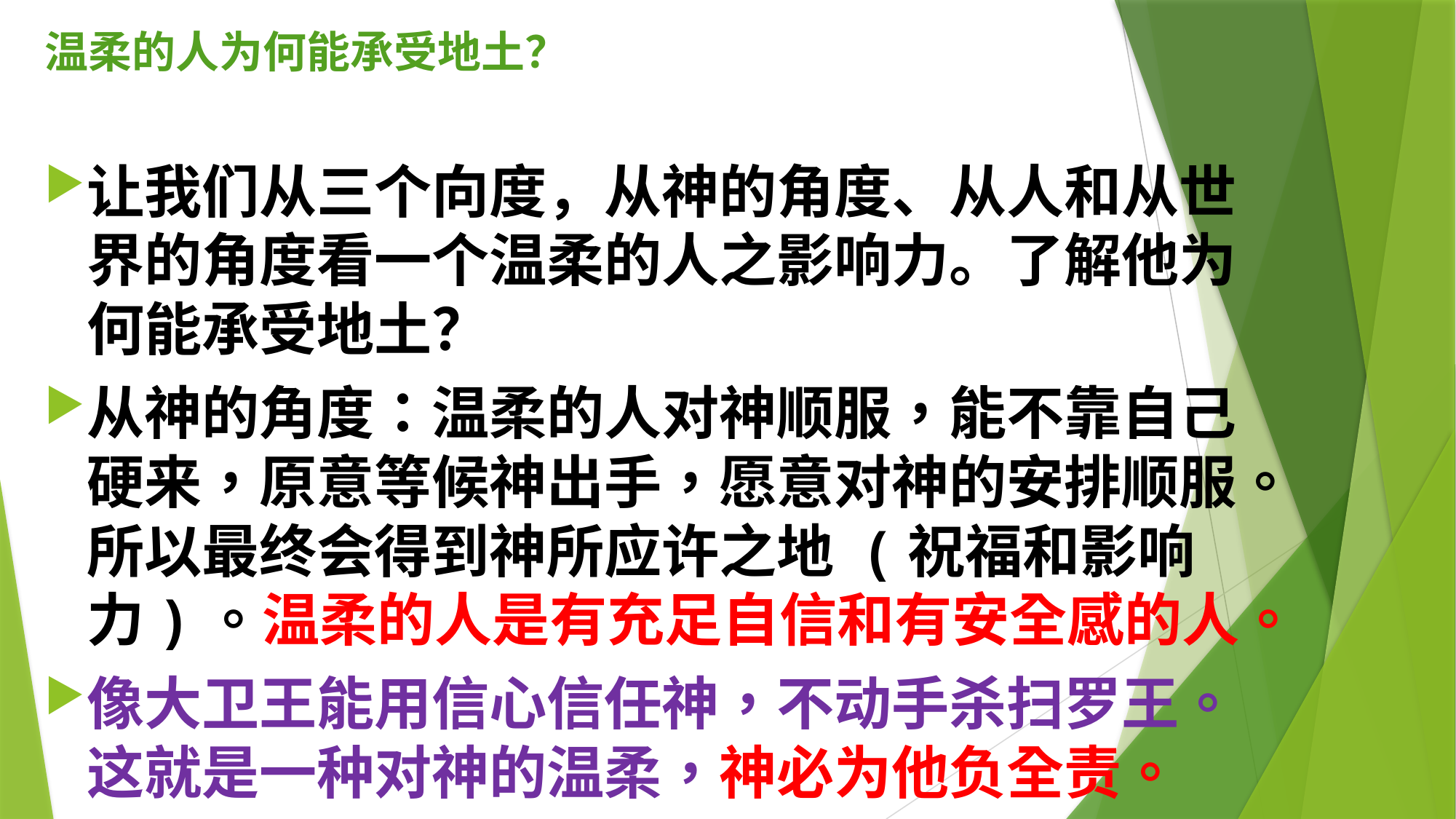

# 温柔的人为何能承受地土？
让我们从三个向度，从神的角度、从人和从世界的角度看一个温柔的人之影响力。了解他为何能承受地土？
从神的角度：温柔的人对神顺服，能不靠自己硬来，原意等候神出手，愿意对神的安排顺服。所以最终会得到神所应许之地 (祝福和影响力)。温柔的人是有充足自信和有安全感的人。
像大卫王能用信心信任神，不动手杀扫罗王。这就是一种对神的温柔，神必为他负全责。